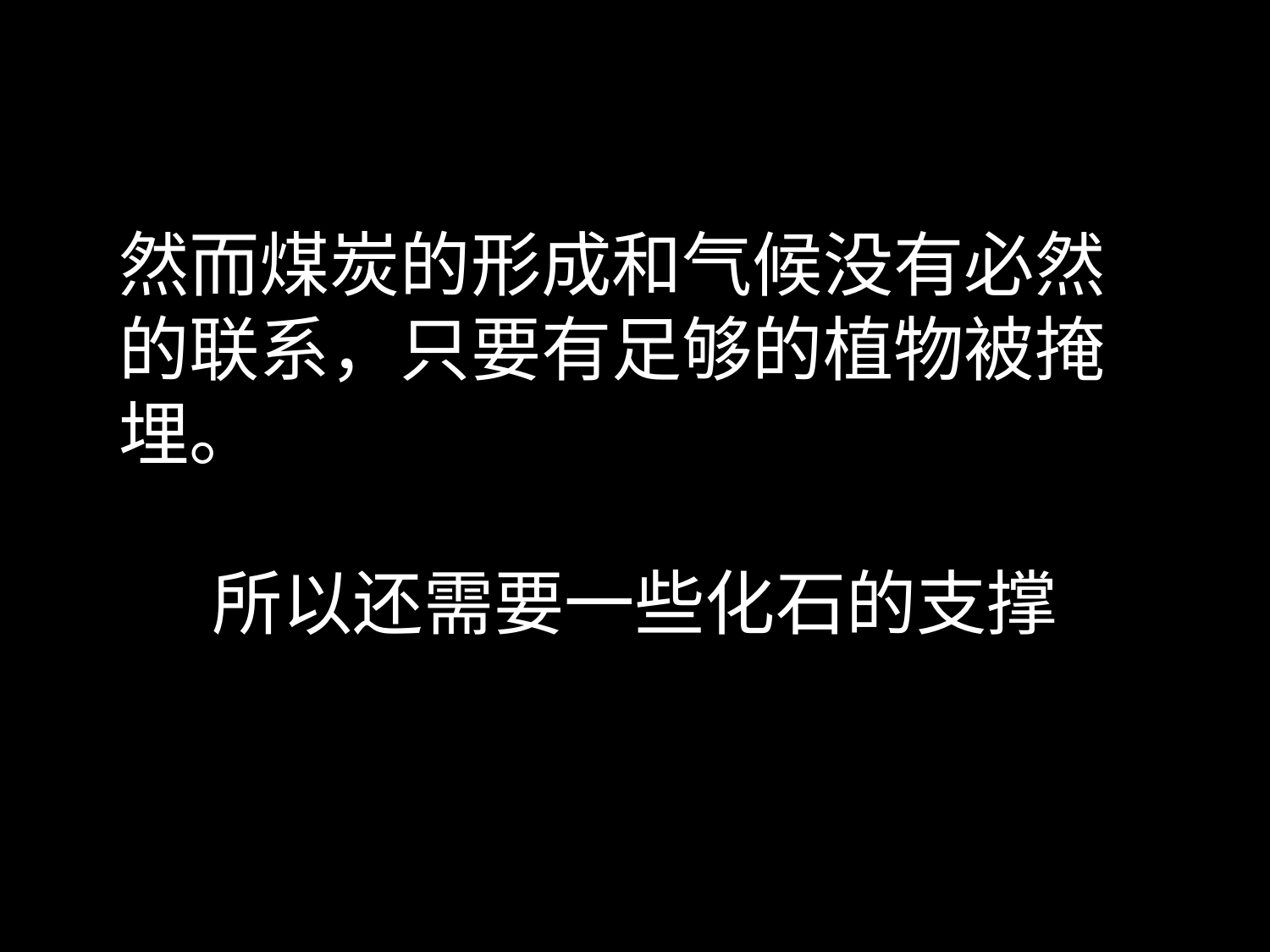

# 然而煤炭的形成和气候没有必然的联系，只要有足够的植物被掩埋。
所以还需要一些化石的支撑